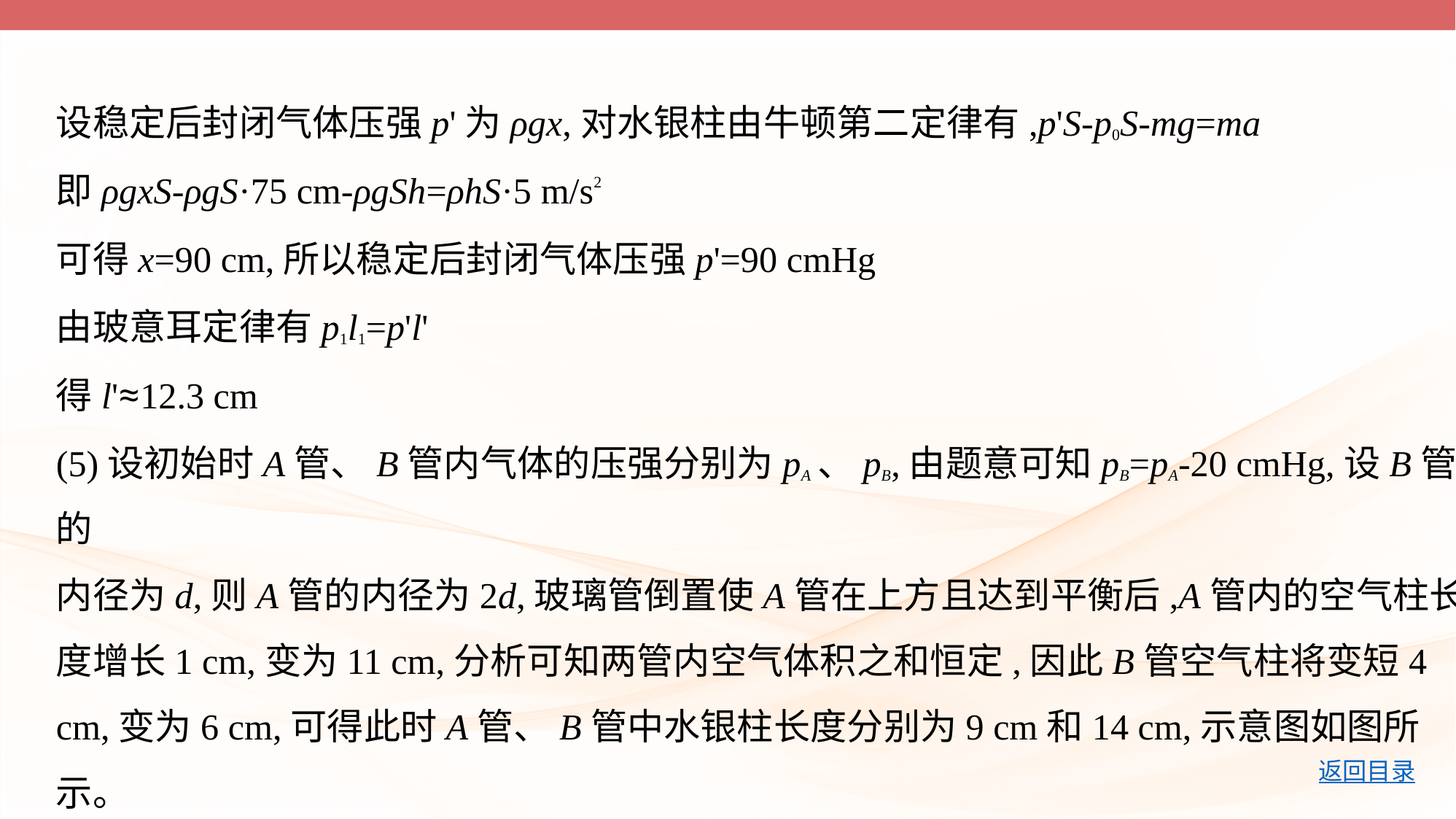

设稳定后封闭气体压强p'为ρgx,对水银柱由牛顿第二定律有,p'S-p0S-mg=ma
即ρgxS-ρgS·75 cm-ρgSh=ρhS·5 m/s2
可得x=90 cm,所以稳定后封闭气体压强p'=90 cmHg
由玻意耳定律有p1l1=p'l'
得l'≈12.3 cm
(5)设初始时A管、B管内气体的压强分别为pA、pB,由题意可知pB=pA-20 cmHg,设B管的
内径为d,则A管的内径为2d,玻璃管倒置使A管在上方且达到平衡后,A管内的空气柱长
度增长1 cm,变为11 cm,分析可知两管内空气体积之和恒定,因此B管空气柱将变短4
cm,变为6 cm,可得此时A管、B管中水银柱长度分别为9 cm和14 cm,示意图如图所示。